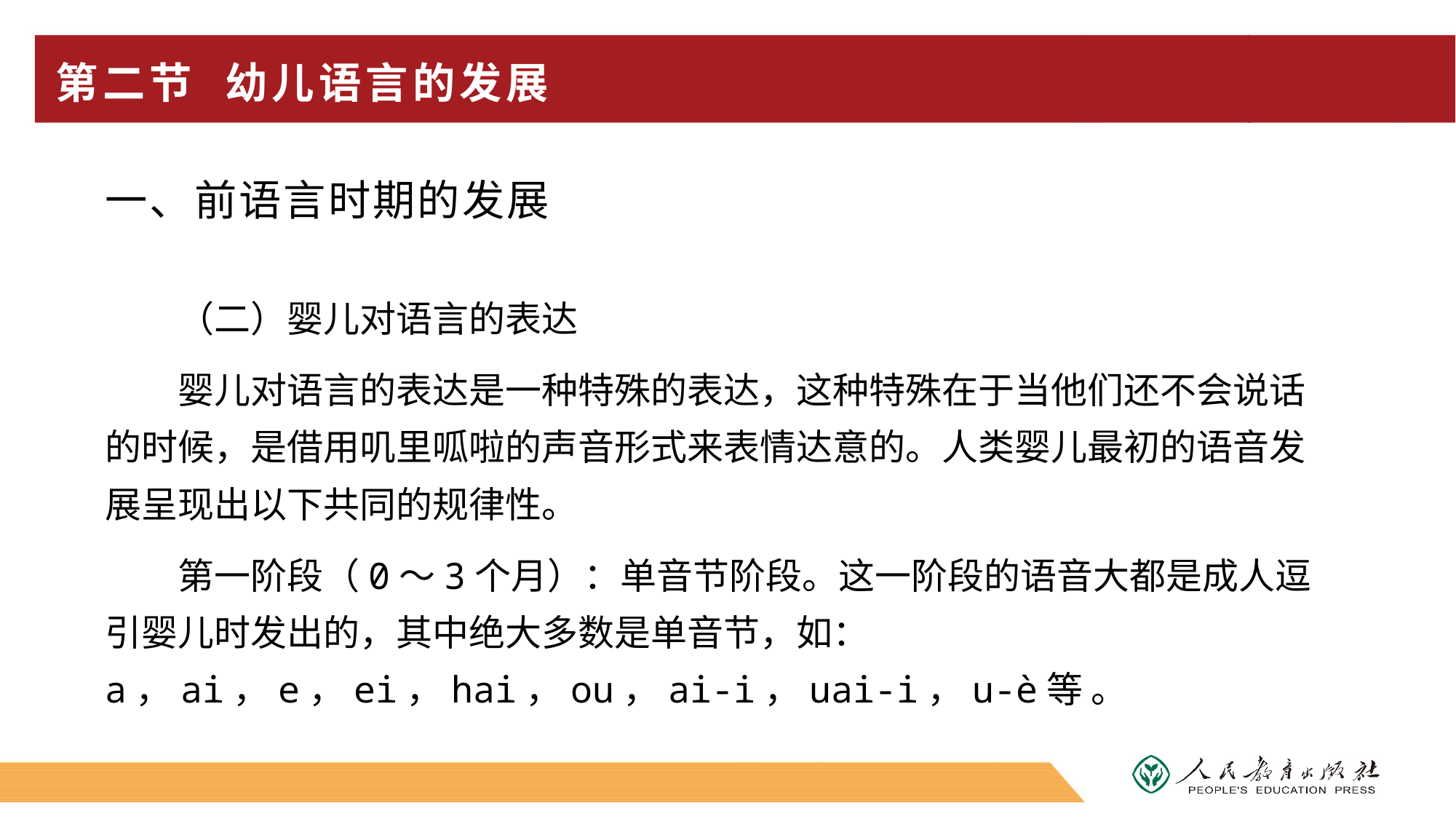

# 第二节  幼儿语言的发展
一、前语言时期的发展
（二）婴儿对语言的表达
婴儿对语言的表达是一种特殊的表达，这种特殊在于当他们还不会说话的时候，是借用叽里呱啦的声音形式来表情达意的。人类婴儿最初的语音发展呈现出以下共同的规律性。
第一阶段（0～3个月）：单音节阶段。这一阶段的语音大都是成人逗引婴儿时发出的，其中绝大多数是单音节，如：a，ai，e，ei，hai，ou，ai-i，uai-i，u-è等 。